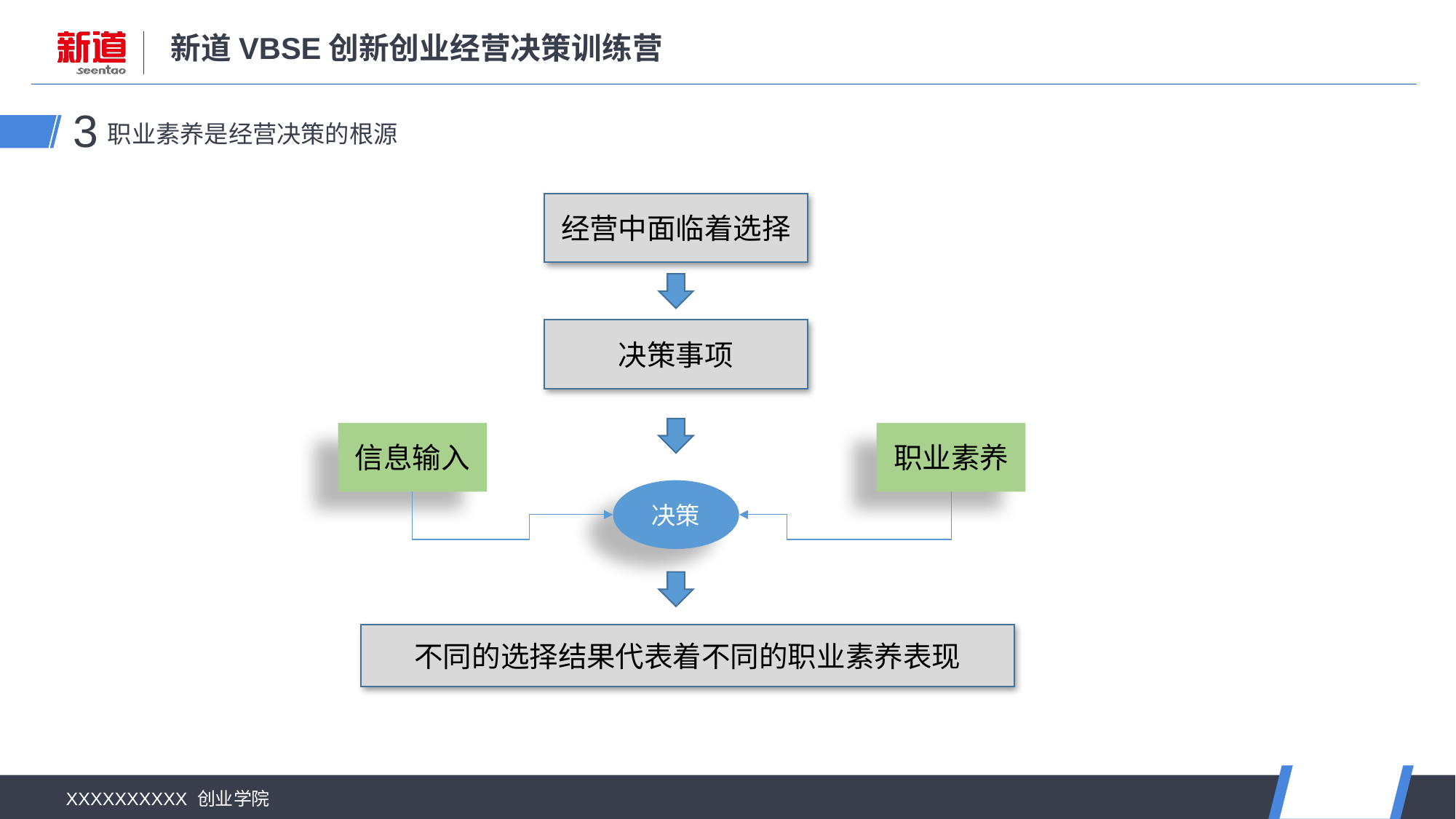

职业素养是经营决策的根源
3
经营中面临着选择

决策事项

信息输入
职业素养
决策

不同的选择结果代表着不同的职业素养表现